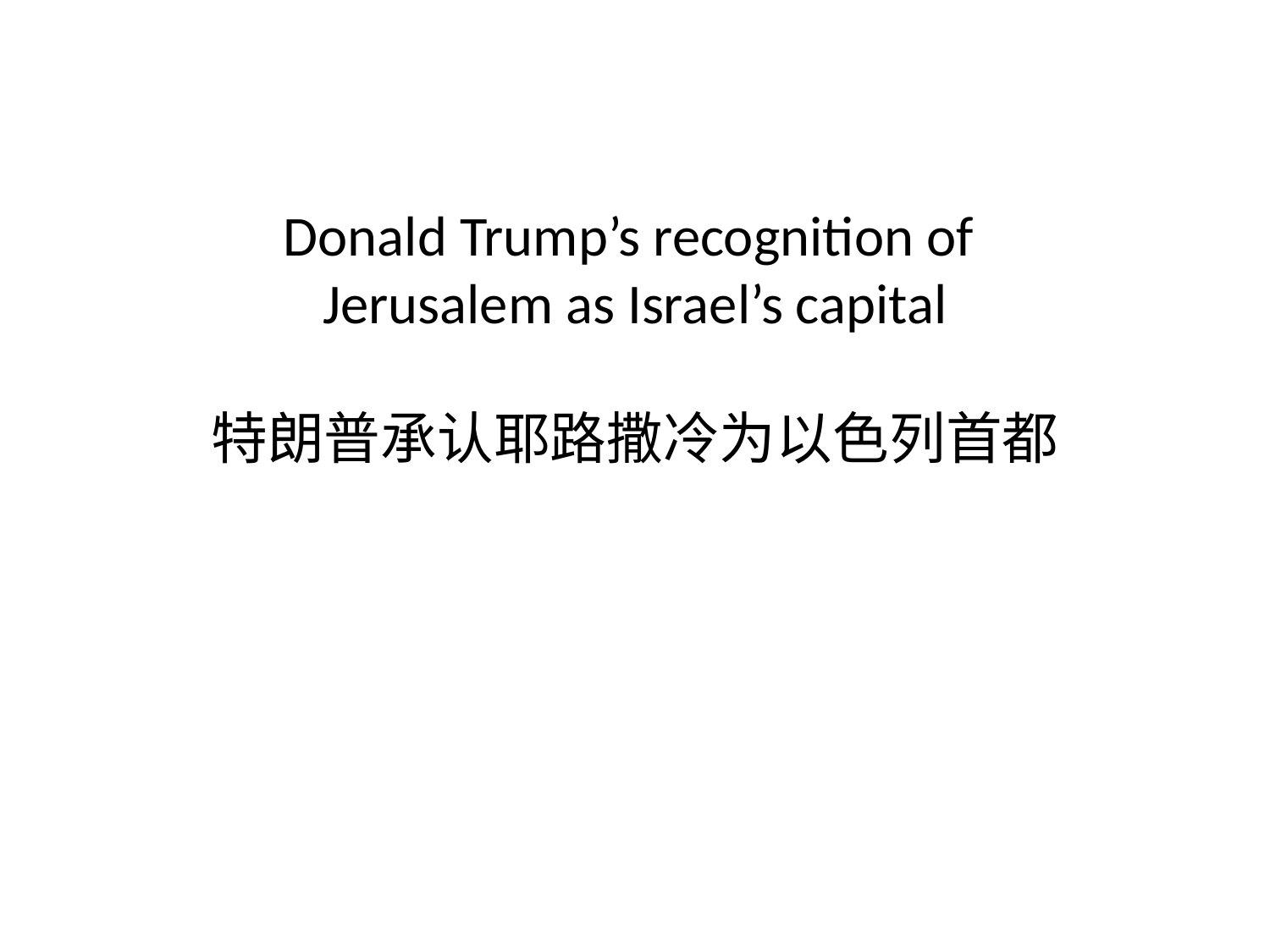

# Donald Trump’s recognition of Jerusalem as Israel’s capital 特朗普承认耶路撒冷为以色列首都